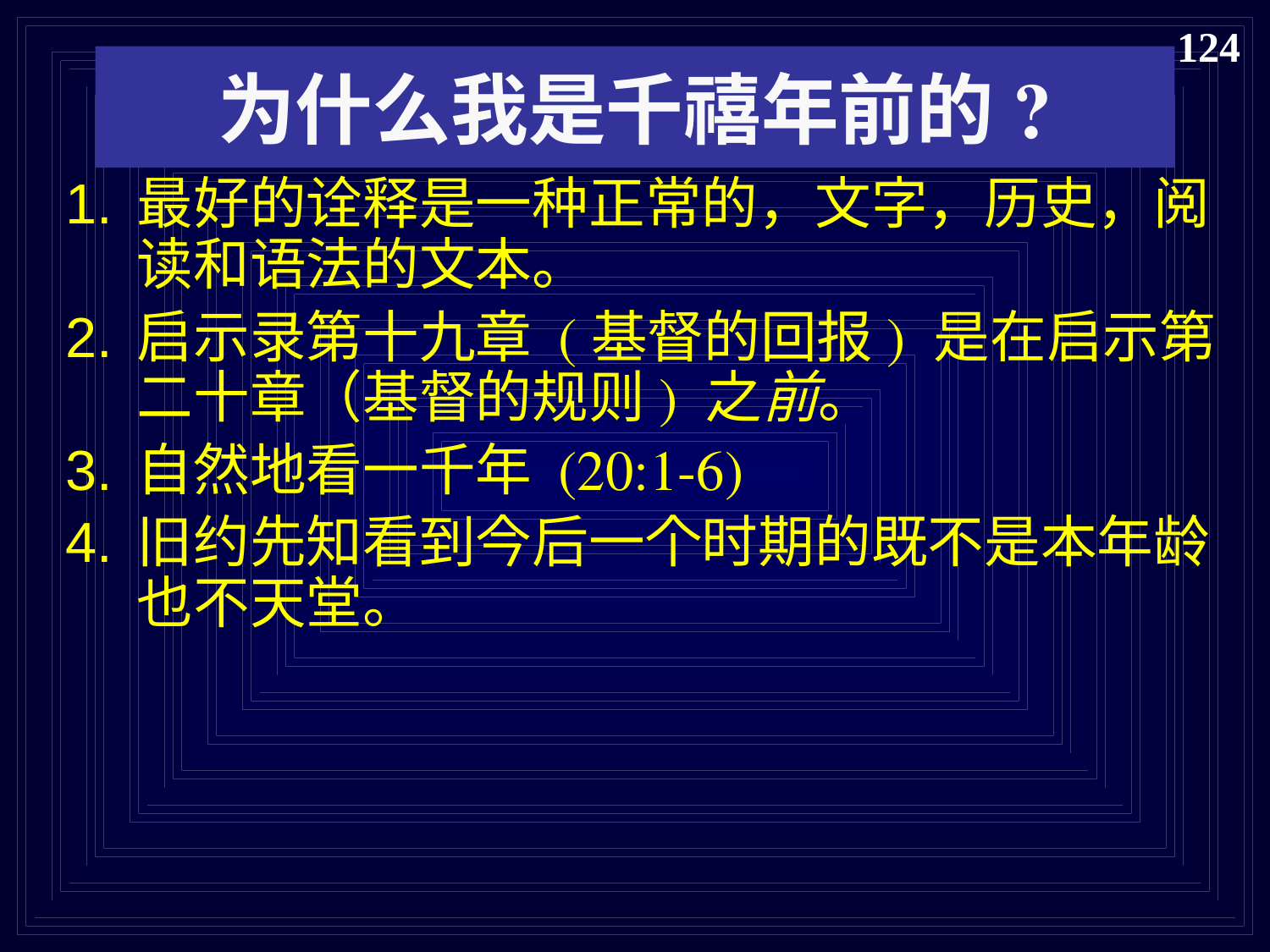

124
# 为什么我是千禧年前的?
最好的诠释是一种正常的，文字，历史，阅读和语法的文本。
启示录第十九章 (基督的回报) 是在启示第二十章（基督的规则) 之前。
自然地看一千年 (20:1-6)
旧约先知看到今后一个时期的既不是本年龄也不天堂。